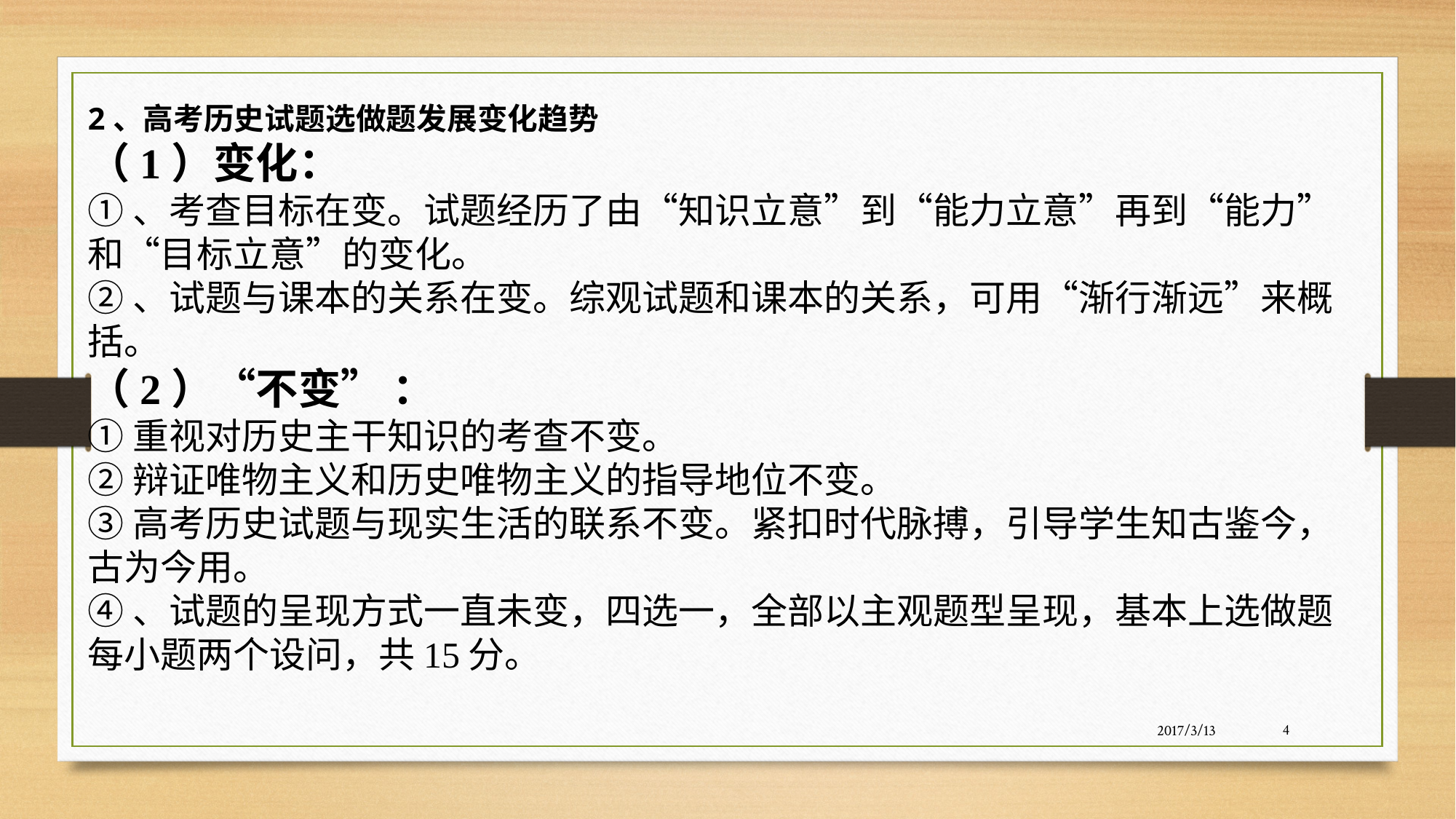

2、高考历史试题选做题发展变化趋势
（1）变化：
①、考查目标在变。试题经历了由“知识立意”到“能力立意”再到“能力”和“目标立意”的变化。
②、试题与课本的关系在变。综观试题和课本的关系，可用“渐行渐远”来概括。
（2）“不变” ：
①重视对历史主干知识的考查不变。
②辩证唯物主义和历史唯物主义的指导地位不变。
③高考历史试题与现实生活的联系不变。紧扣时代脉搏，引导学生知古鉴今，古为今用。
④、试题的呈现方式一直未变，四选一，全部以主观题型呈现，基本上选做题每小题两个设问，共15分。
2017/3/13
4